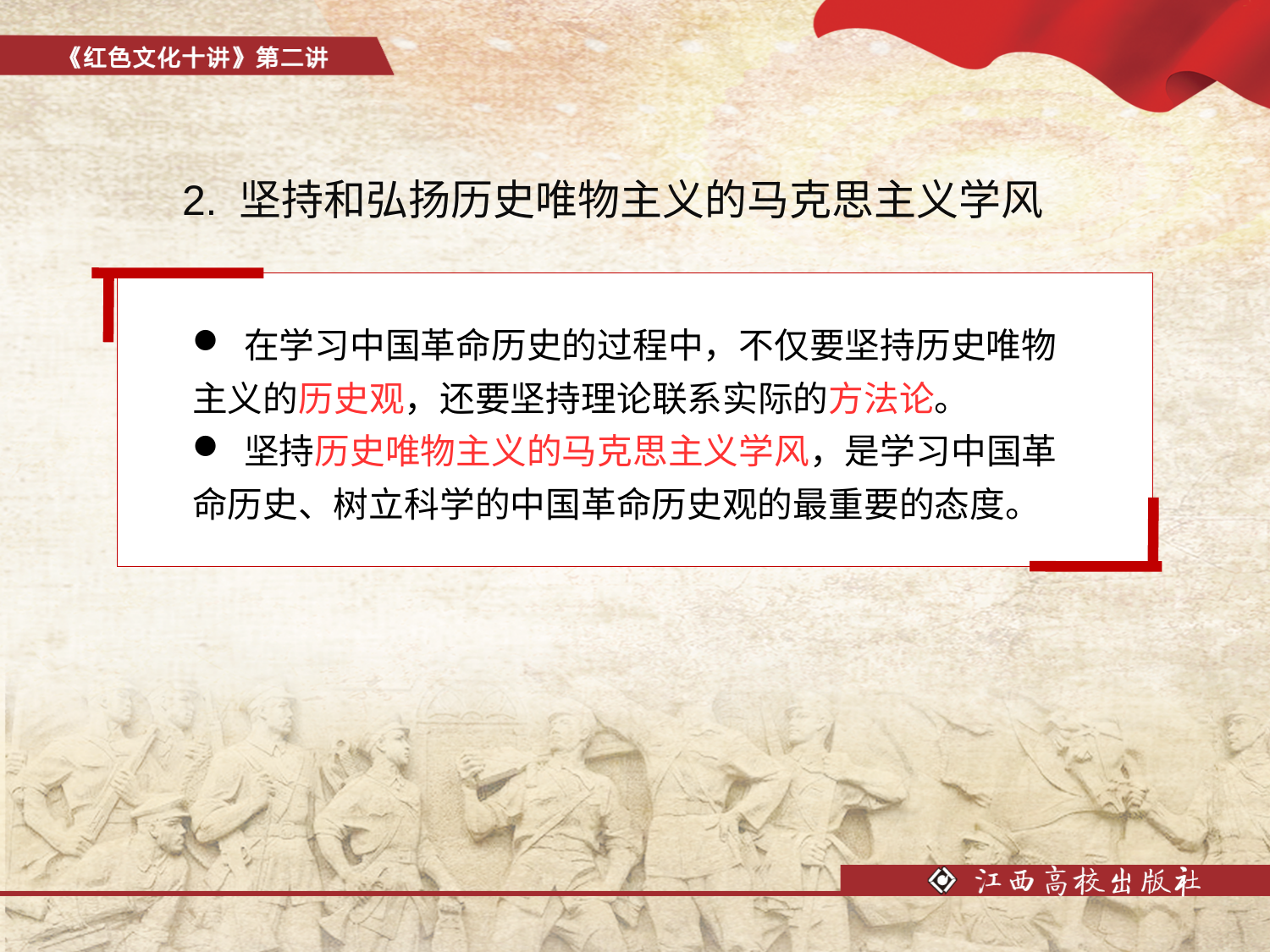

2. 坚持和弘扬历史唯物主义的马克思主义学风

 在学习中国革命历史的过程中，不仅要坚持历史唯物主义的历史观，还要坚持理论联系实际的方法论。
 坚持历史唯物主义的马克思主义学风，是学习中国革命历史、树立科学的中国革命历史观的最重要的态度。